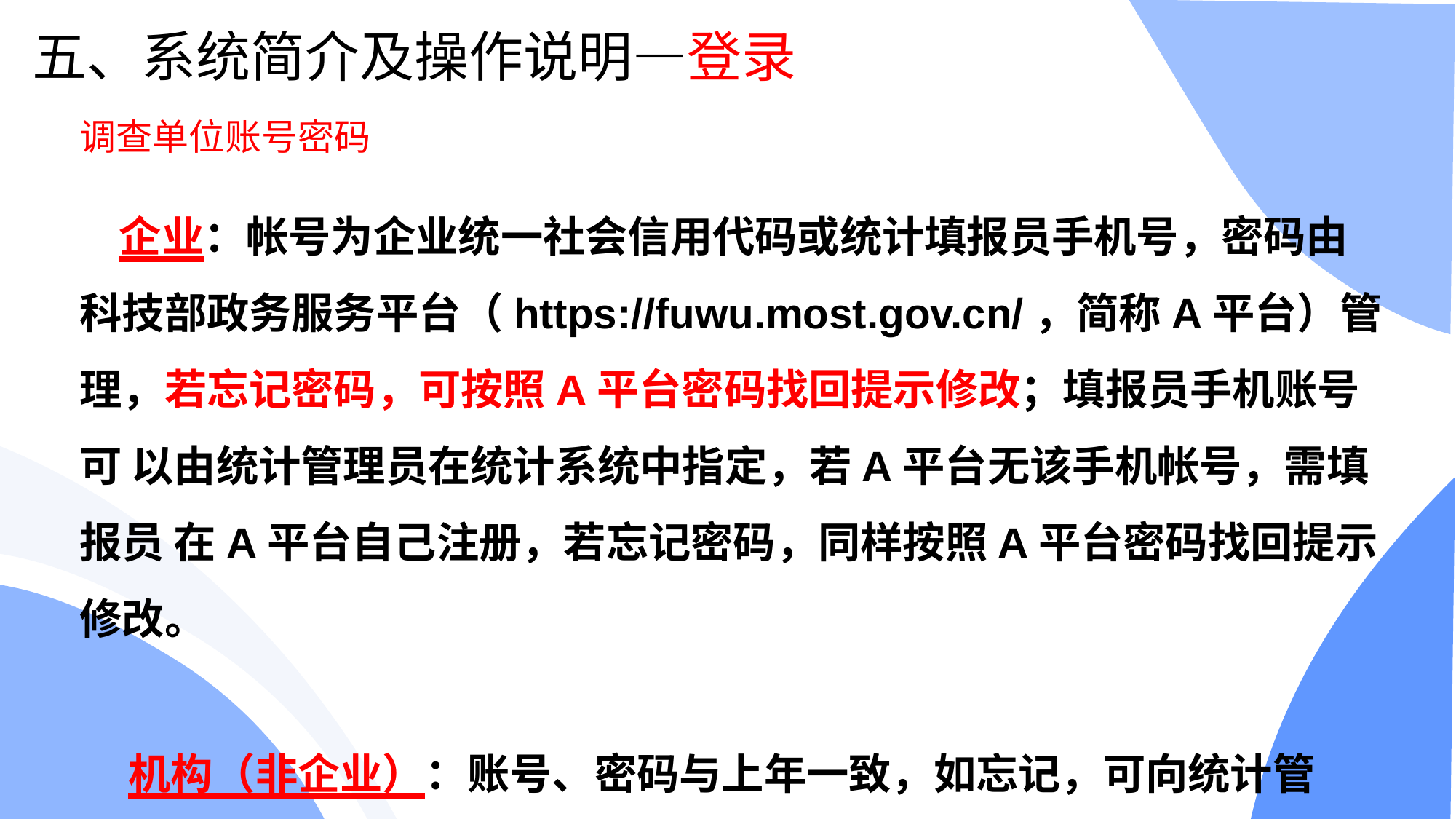

# 五、系统简介及操作说明—登录
调查单位账号密码

    企业：帐号为企业统一社会信用代码或统计填报员手机号，密码由
科技部政务服务平台（https://fuwu.most.gov.cn/，简称A平台）管 理，若忘记密码，可按照A平台密码找回提示修改；填报员手机账号可 以由统计管理员在统计系统中指定，若A平台无该手机帐号，需填报员 在A平台自己注册，若忘记密码，同样按照A平台密码找回提示修改。

    机构（非企业）：账号、密码与上年一致，如忘记，可向统计管 理员申请修改。